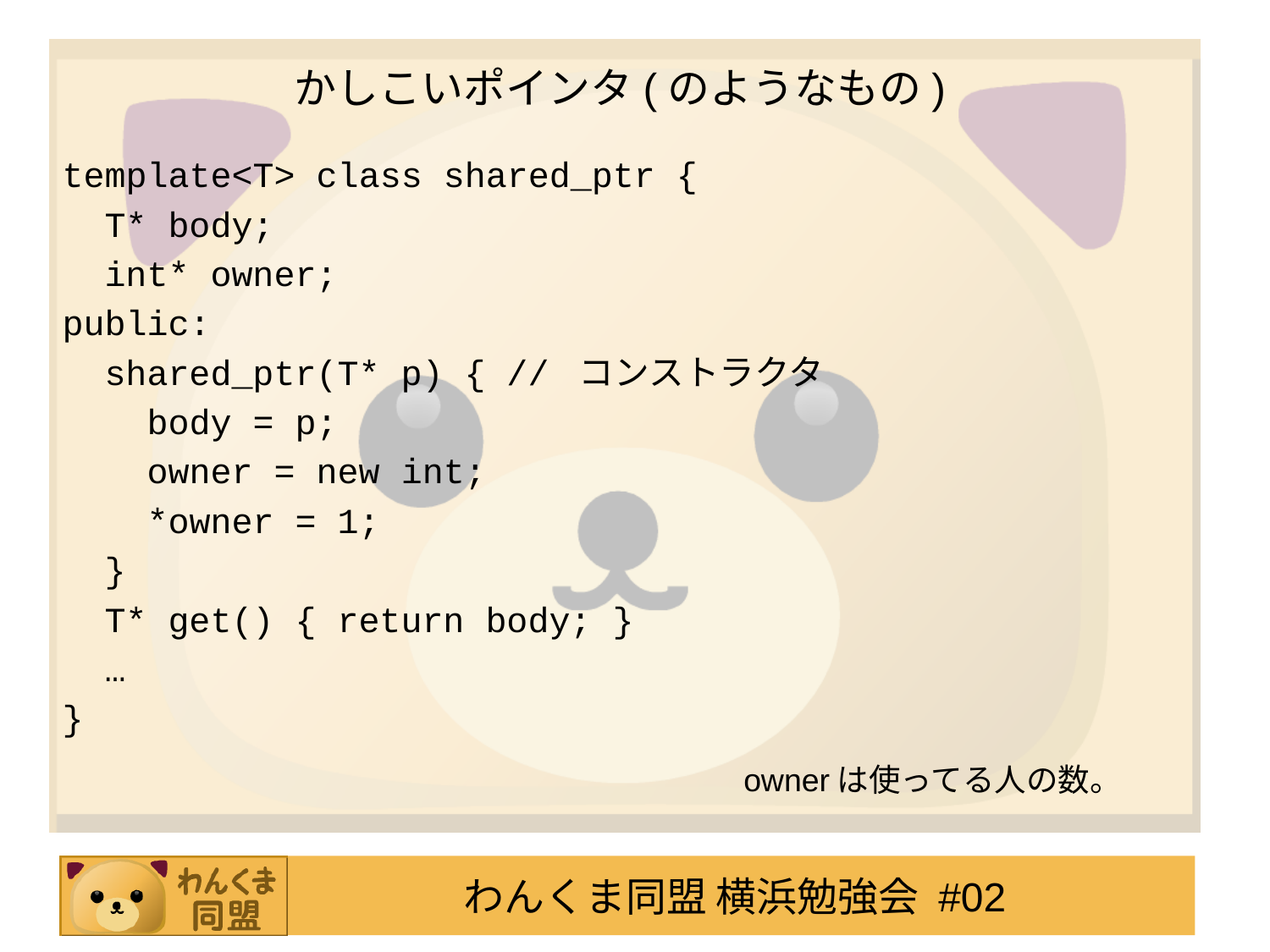

# かしこいポインタ(のようなもの)
template<T> class shared_ptr {
  T* body;
  int* owner;
public:
  shared_ptr(T* p) { // コンストラクタ
    body = p;
    owner = new int;
    *owner = 1;
  }
  T* get() { return body; }
  …
}
ownerは使ってる人の数。